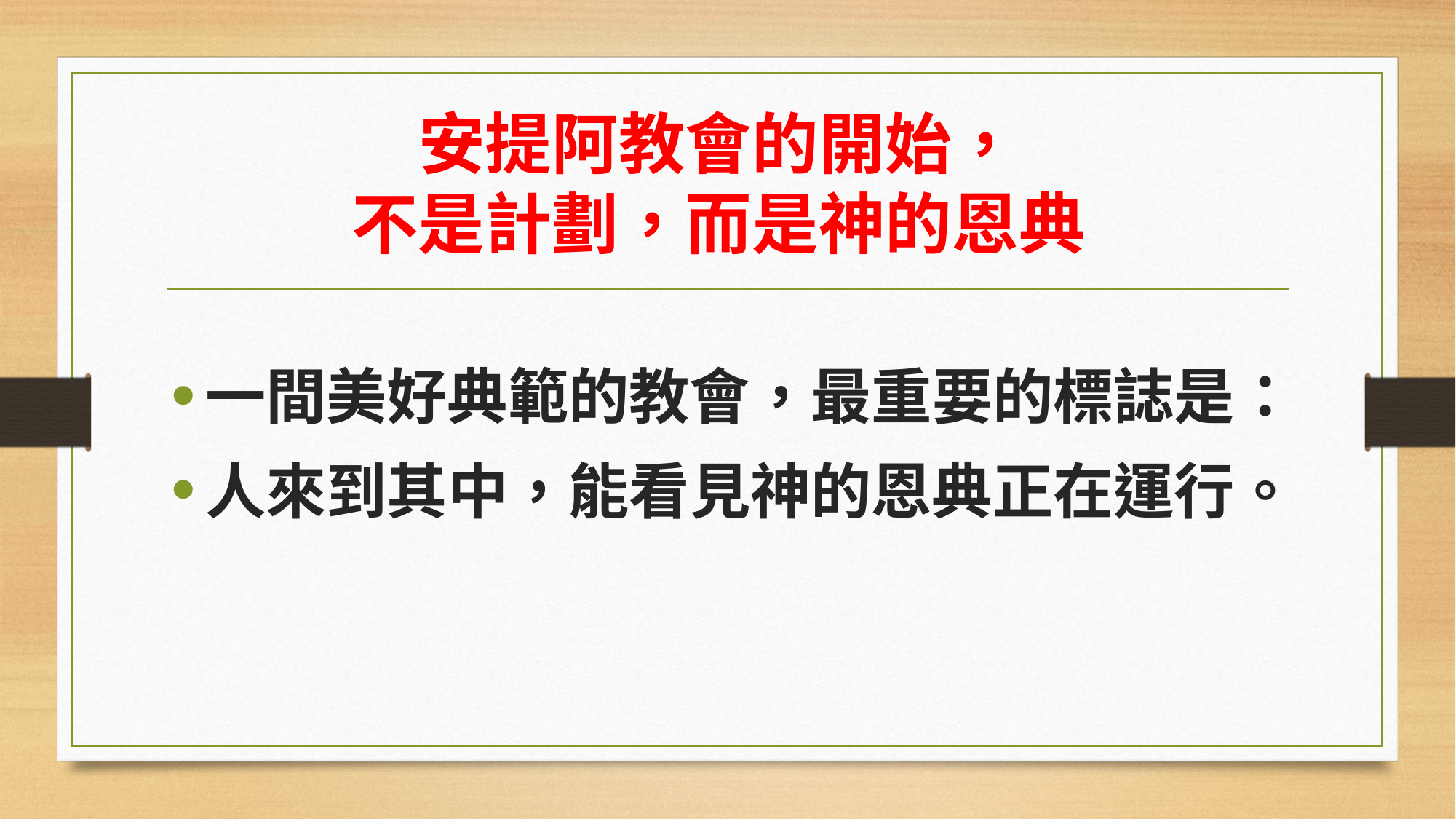

# 安提阿教會的開始， 不是計劃，而是神的恩典
一間美好典範的教會，最重要的標誌是：
人來到其中，能看見神的恩典正在運行。